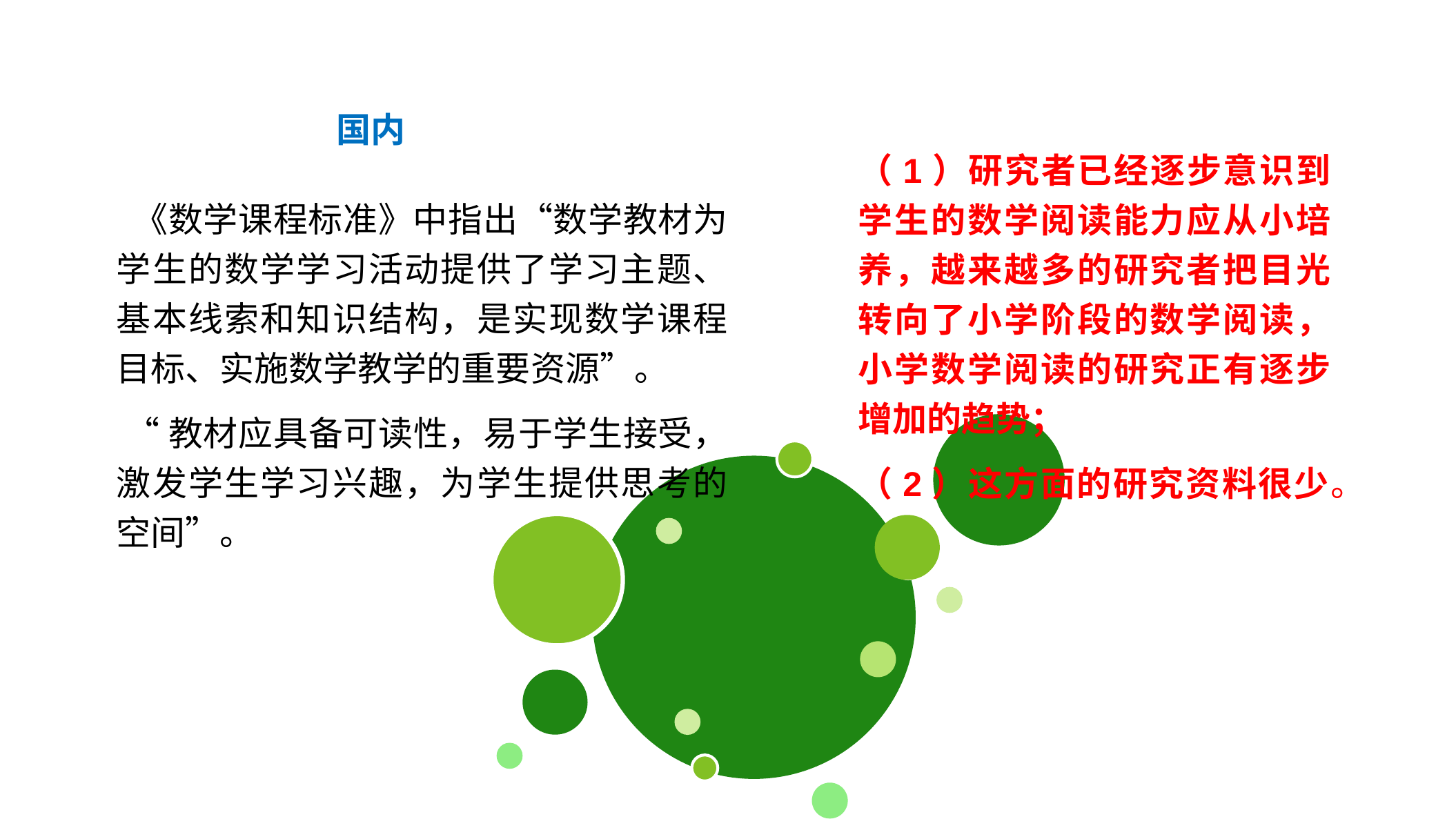

国内
（1）研究者已经逐步意识到学生的数学阅读能力应从小培养，越来越多的研究者把目光转向了小学阶段的数学阅读，小学数学阅读的研究正有逐步增加的趋势；
（2）这方面的研究资料很少。
 《数学课程标准》中指出“数学教材为学生的数学学习活动提供了学习主题、基本线索和知识结构，是实现数学课程目标、实施数学教学的重要资源”。
 “教材应具备可读性，易于学生接受，激发学生学习兴趣，为学生提供思考的空间”。